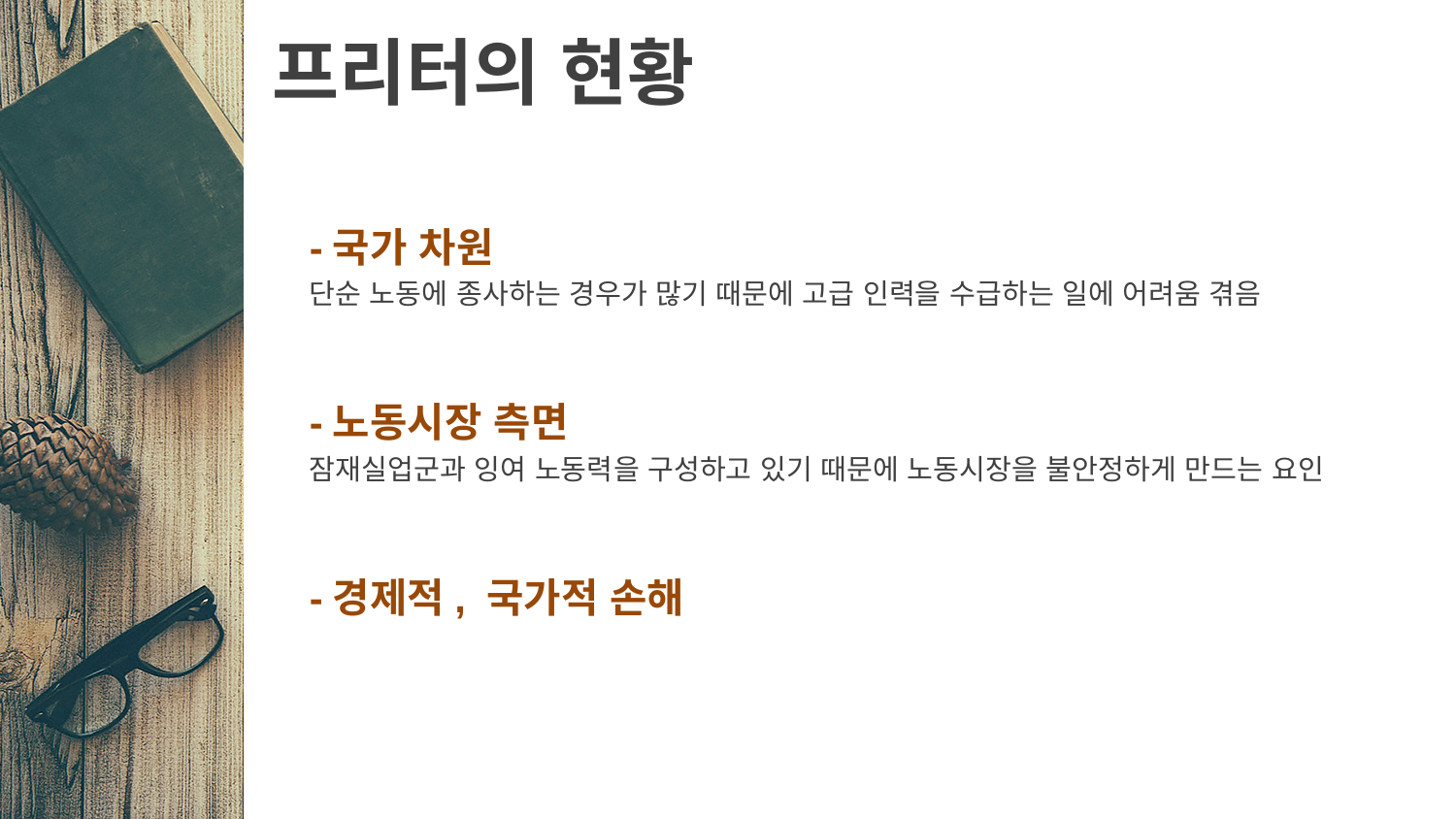

# 프리터의 현황
-국가 차원
단순 노동에 종사하는 경우가 많기 때문에 고급 인력을 수급하는 일에 어려움 겪음

-노동시장 측면
잠재실업군과 잉여 노동력을 구성하고 있기 때문에 노동시장을 불안정하게 만드는 요인

-경제적, 국가적 손해